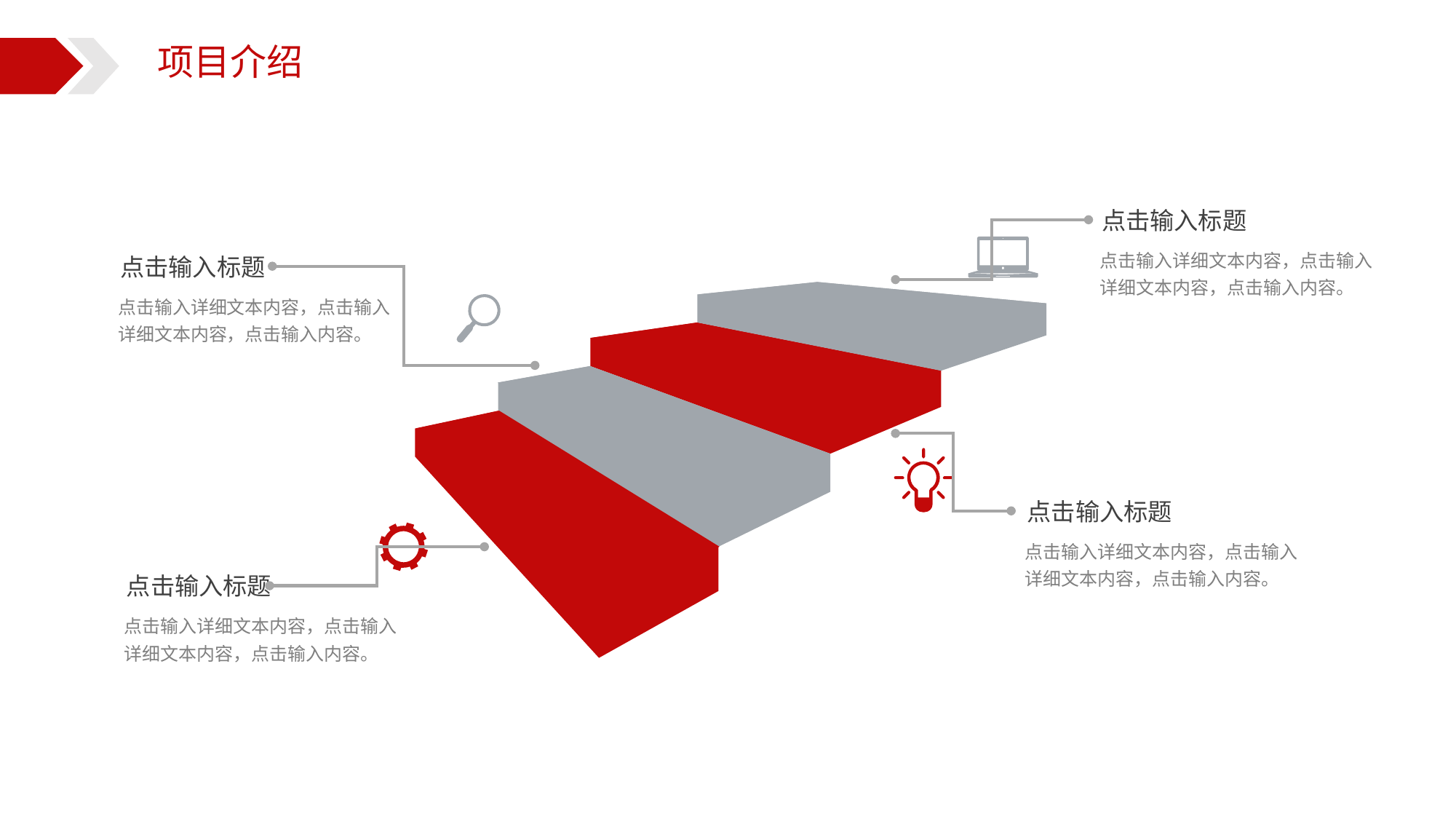

点击输入标题
点击输入详细文本内容，点击输入详细文本内容，点击输入内容。

点击输入标题
点击输入详细文本内容，点击输入详细文本内容，点击输入内容。

点击输入标题
点击输入详细文本内容，点击输入详细文本内容，点击输入内容。

点击输入标题
点击输入详细文本内容，点击输入详细文本内容，点击输入内容。